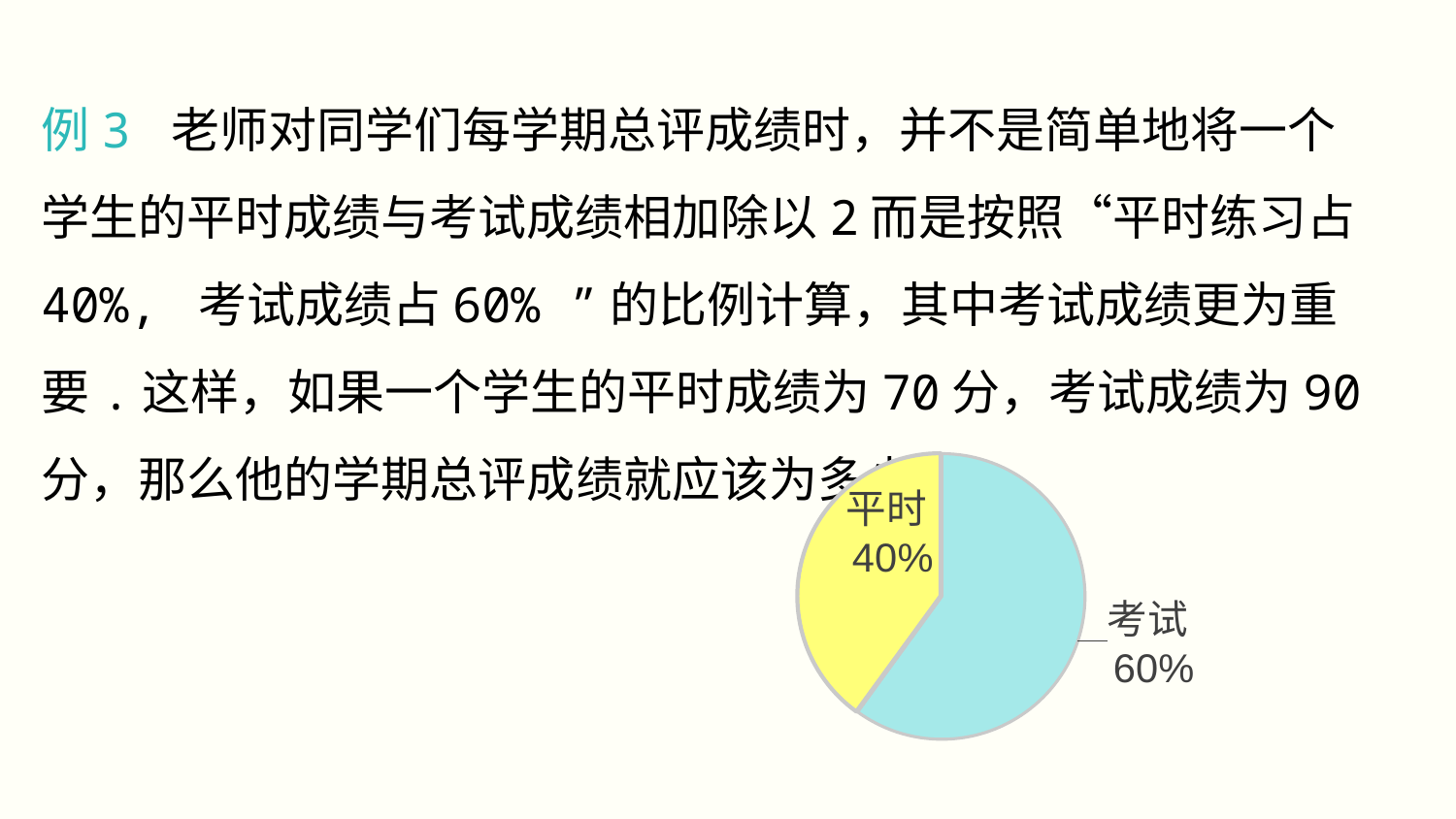

例3 老师对同学们每学期总评成绩时，并不是简单地将一个学生的平时成绩与考试成绩相加除以2而是按照“平时练习占 40%, 考试成绩占60% ”的比例计算，其中考试成绩更为重要.这样，如果一个学生的平时成绩为70分，考试成绩为90分，那么他的学期总评成绩就应该为多少呢？

### Chart

| Category |  |
|---|---|
| 考试 | 0.6 |
| 平时 | 0.4 |